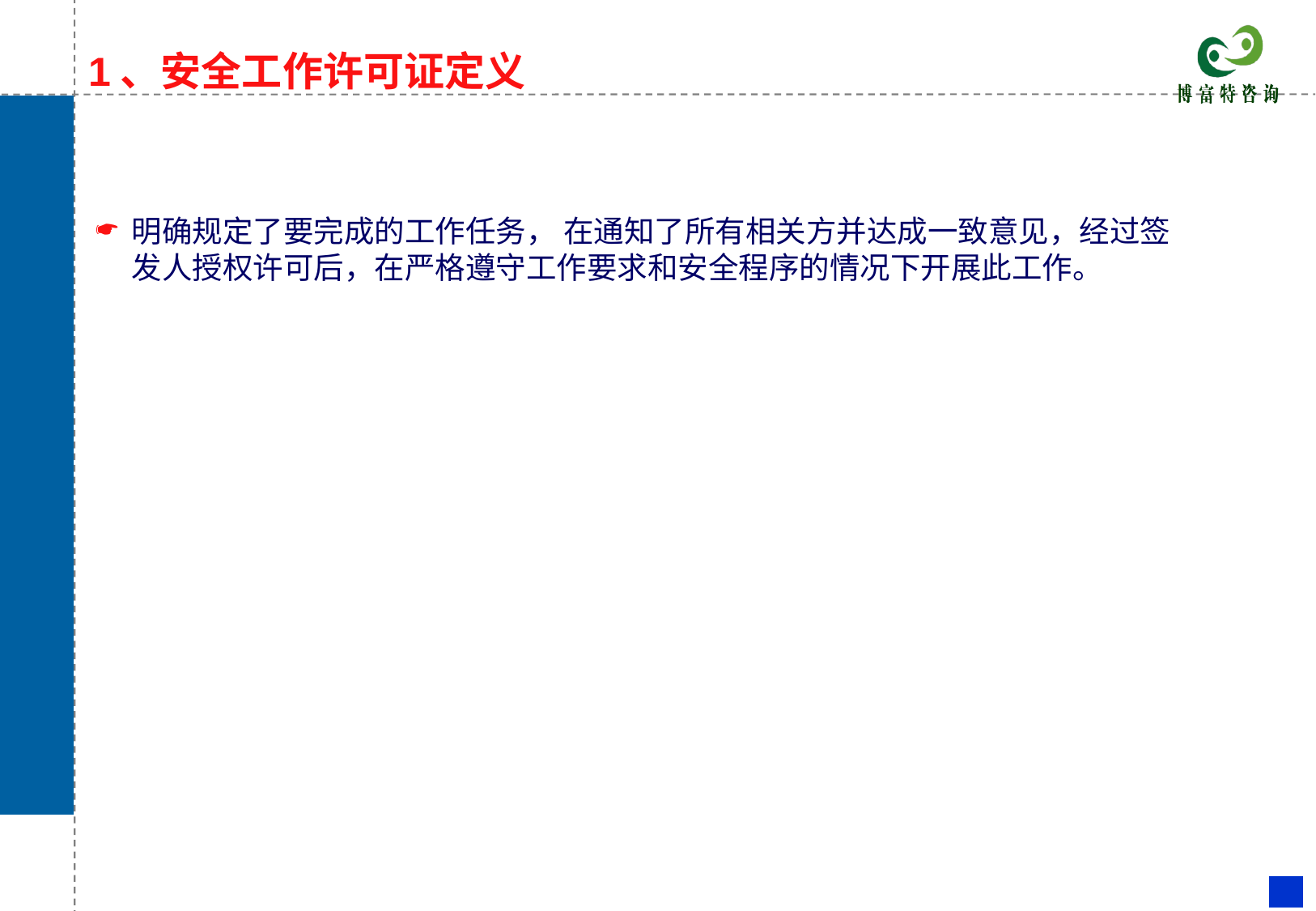

# 1、安全工作许可证定义

明确规定了要完成的工作任务， 在通知了所有相关方并达成一致意见，经过签发人授权许可后，在严格遵守工作要求和安全程序的情况下开展此工作。

5